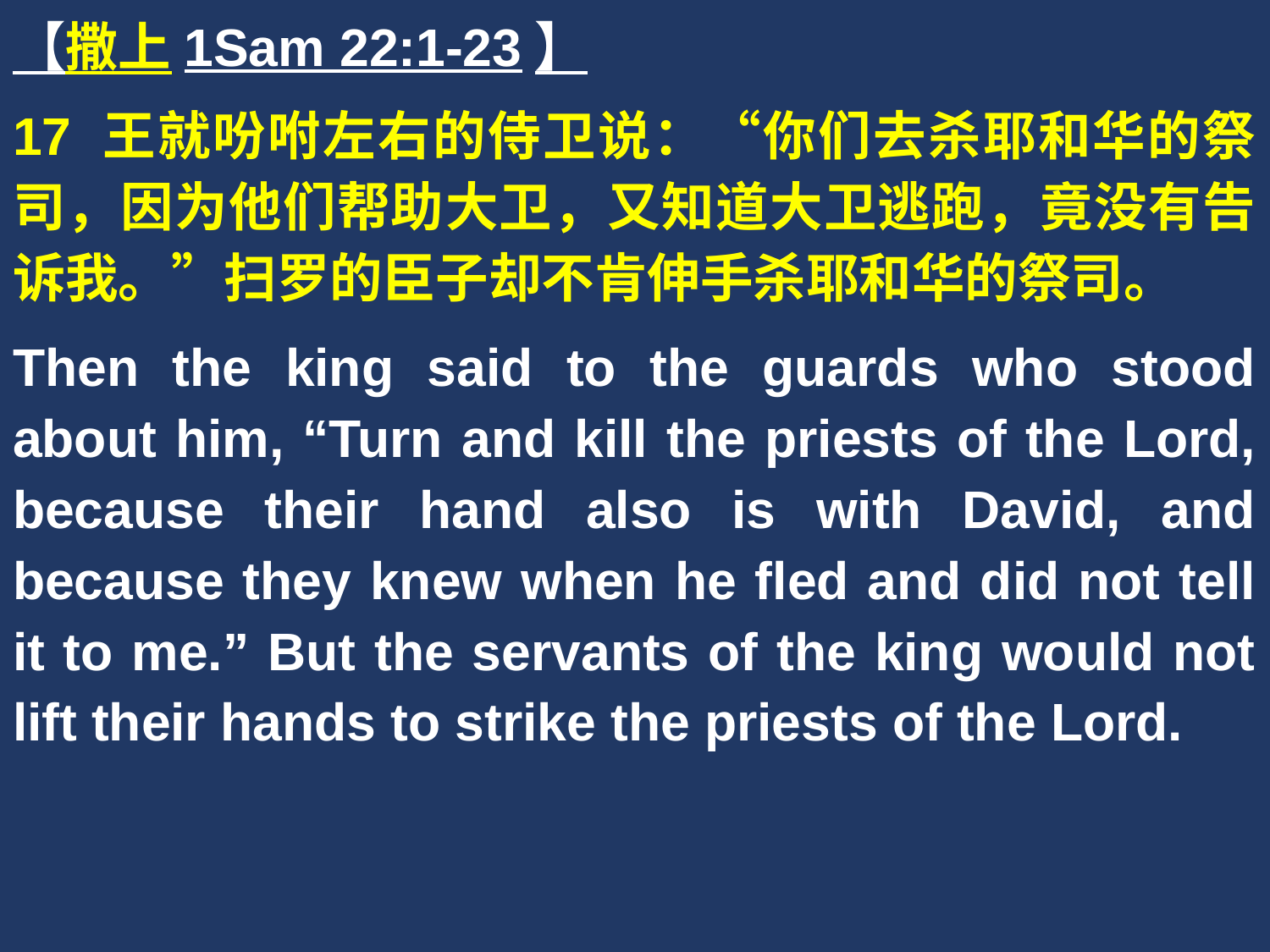

【撒上1Sam 22:1-23】
17 王就吩咐左右的侍卫说：“你们去杀耶和华的祭司，因为他们帮助大卫，又知道大卫逃跑，竟没有告诉我。”扫罗的臣子却不肯伸手杀耶和华的祭司。
Then the king said to the guards who stood about him, “Turn and kill the priests of the Lord, because their hand also is with David, and because they knew when he fled and did not tell it to me.” But the servants of the king would not lift their hands to strike the priests of the Lord.